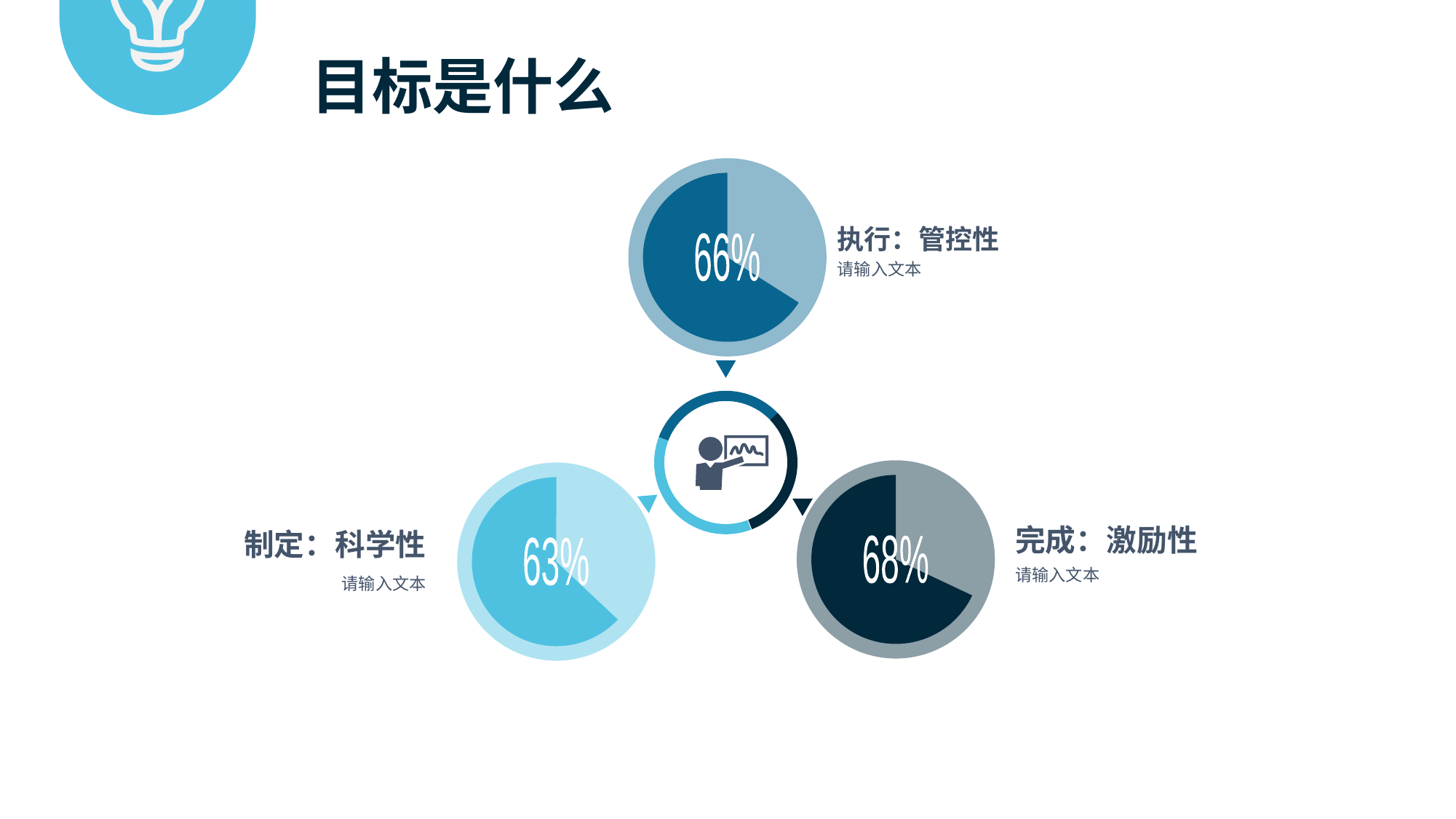

目标是什么

执行：管控性
66%
请输入文本

制定：科学性
完成：激励性
68%
63%
请输入文本
请输入文本